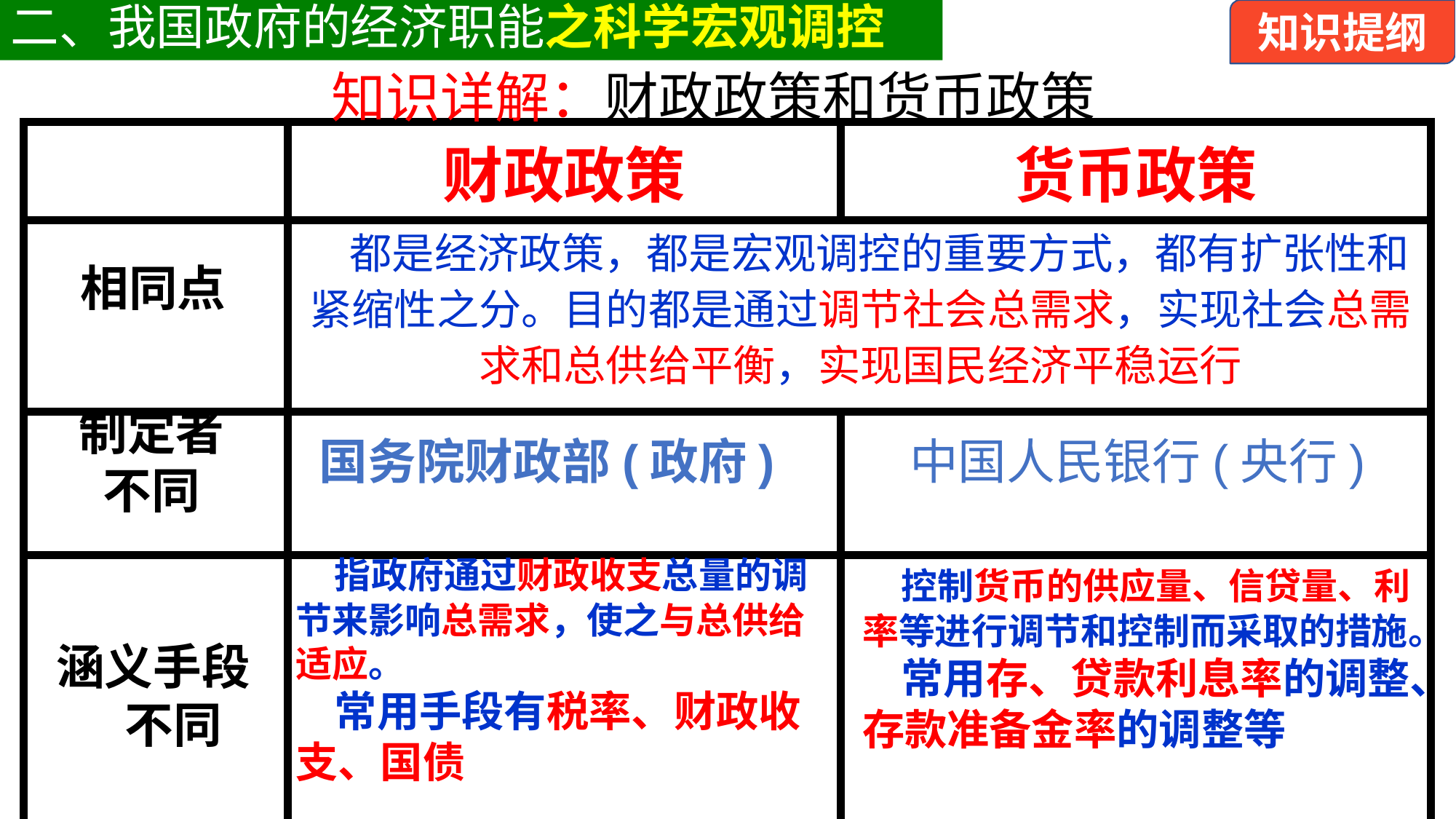

二、我国政府的经济职能之科学宏观调控
知识提纲
知识详解：财政政策和货币政策
|  | 财政政策 | 货币政策 |
| --- | --- | --- |
|  |  |  |
|  |  |  |
|  |  |  |
   都是经济政策，都是宏观调控的重要方式，都有扩张性和紧缩性之分。目的都是通过调节社会总需求，实现社会总需求和总供给平衡，实现国民经济平稳运行
相同点
制定者
不同
中国人民银行(央行)
国务院财政部(政府)
   指政府通过财政收支总量的调节来影响总需求，使之与总供给适应。
   常用手段有税率、财政收支、国债
   控制货币的供应量、信贷量、利率等进行调节和控制而采取的措施。
   常用存、贷款利息率的调整、存款准备金率的调整等
涵义手段不同